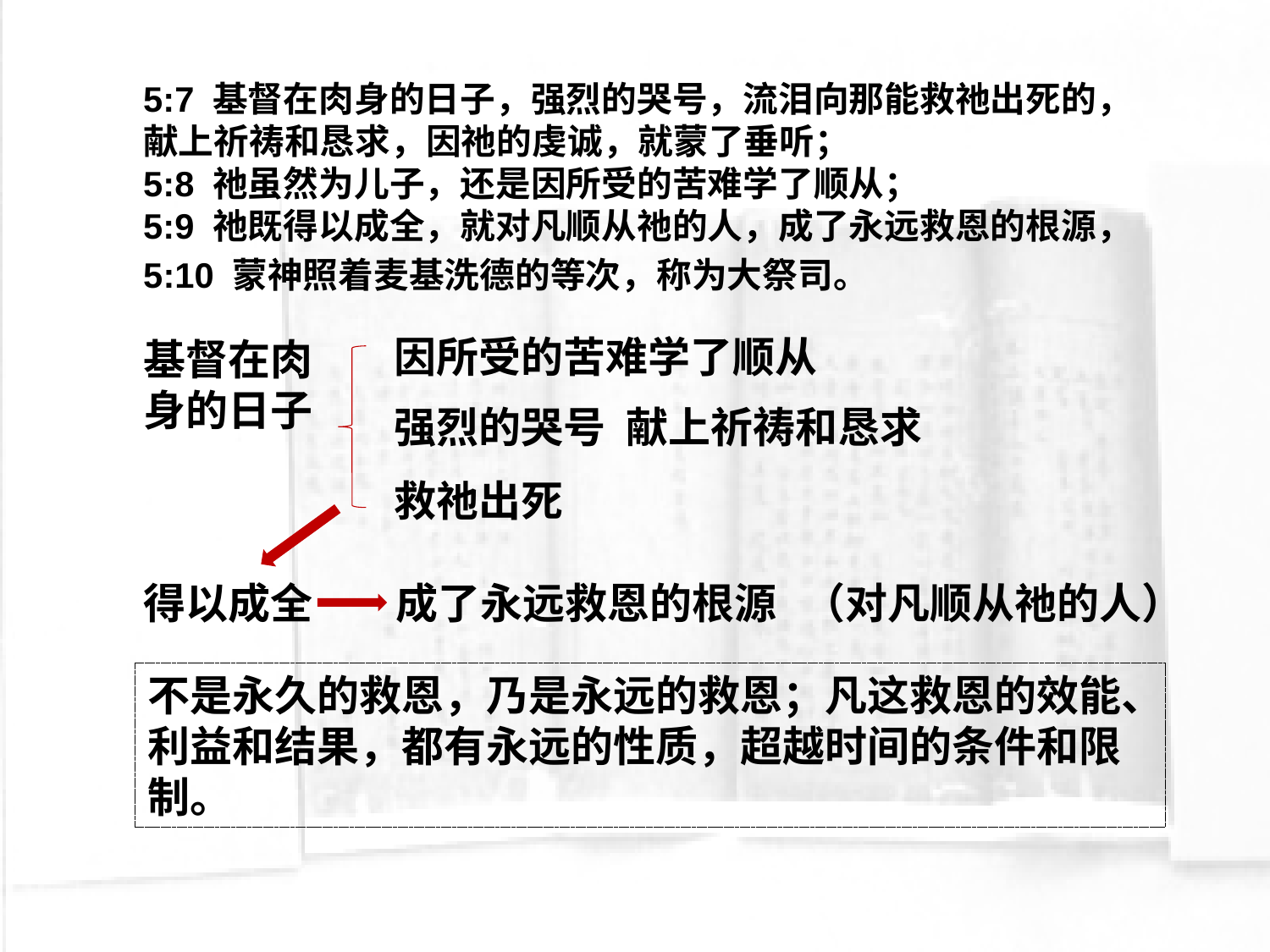

5:7 基督在肉身的日子，强烈的哭号，流泪向那能救祂出死的，献上祈祷和恳求，因祂的虔诚，就蒙了垂听；
5:8 祂虽然为儿子，还是因所受的苦难学了顺从；
5:9 祂既得以成全，就对凡顺从祂的人，成了永远救恩的根源，
5:10 蒙神照着麦基洗德的等次，称为大祭司。
因所受的苦难学了顺从
基督在肉身的日子

强烈的哭号
献上祈祷和恳求
救祂出死

得以成全
成了永远救恩的根源
（对凡顺从祂的人）

不是永久的救恩，乃是永远的救恩；凡这救恩的效能、利益和结果，都有永远的性质，超越时间的条件和限制。